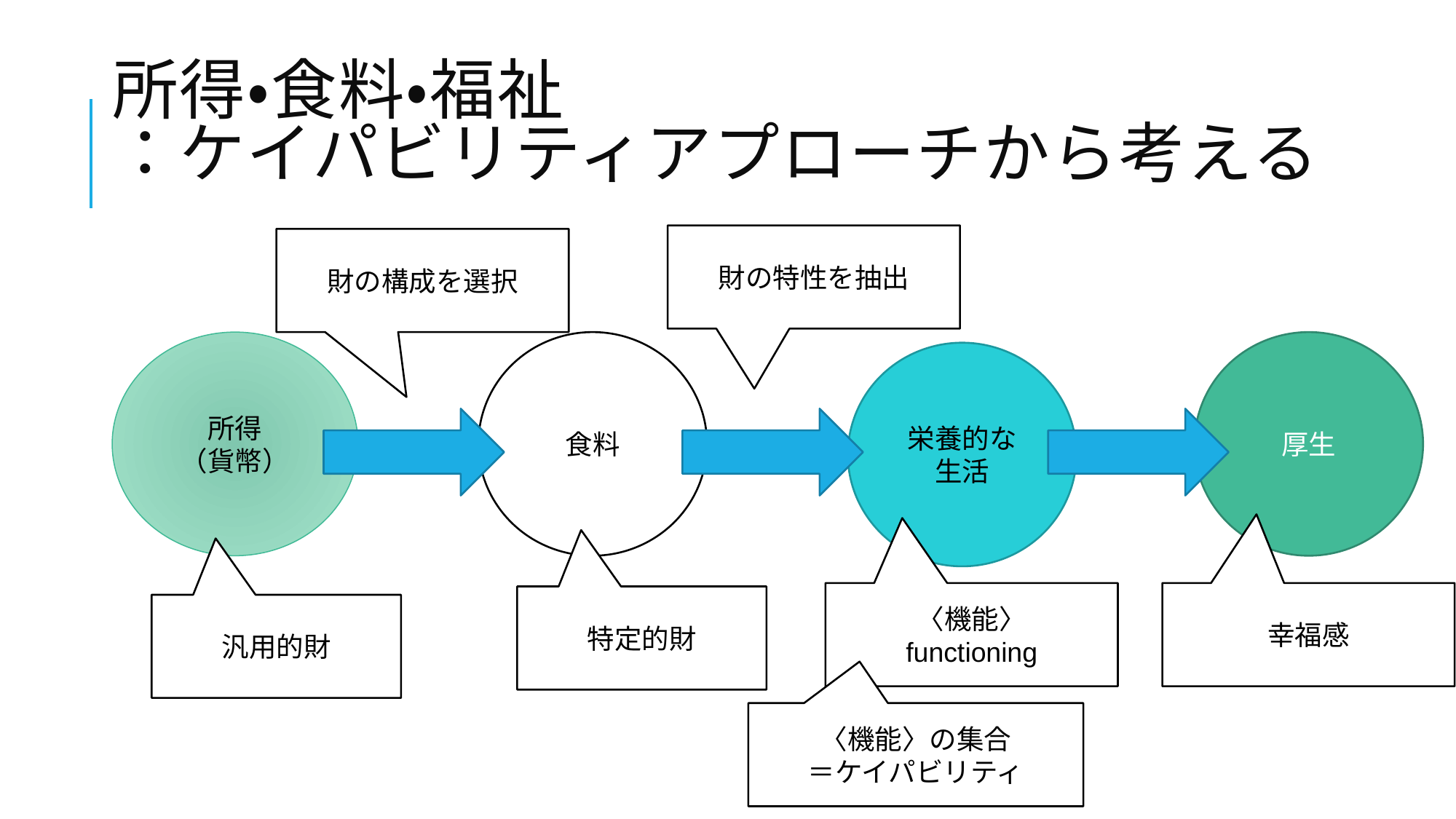

# 所得・食料・福祉 ：ケイパビリティアプローチから考える

財の特性を抽出
財の構成を選択
所得
（貨幣）
食料
厚生
栄養的な
生活

〈機能〉
functioning
幸福感
特定的財
汎用的財
〈機能〉の集合
＝ケイパビリティ